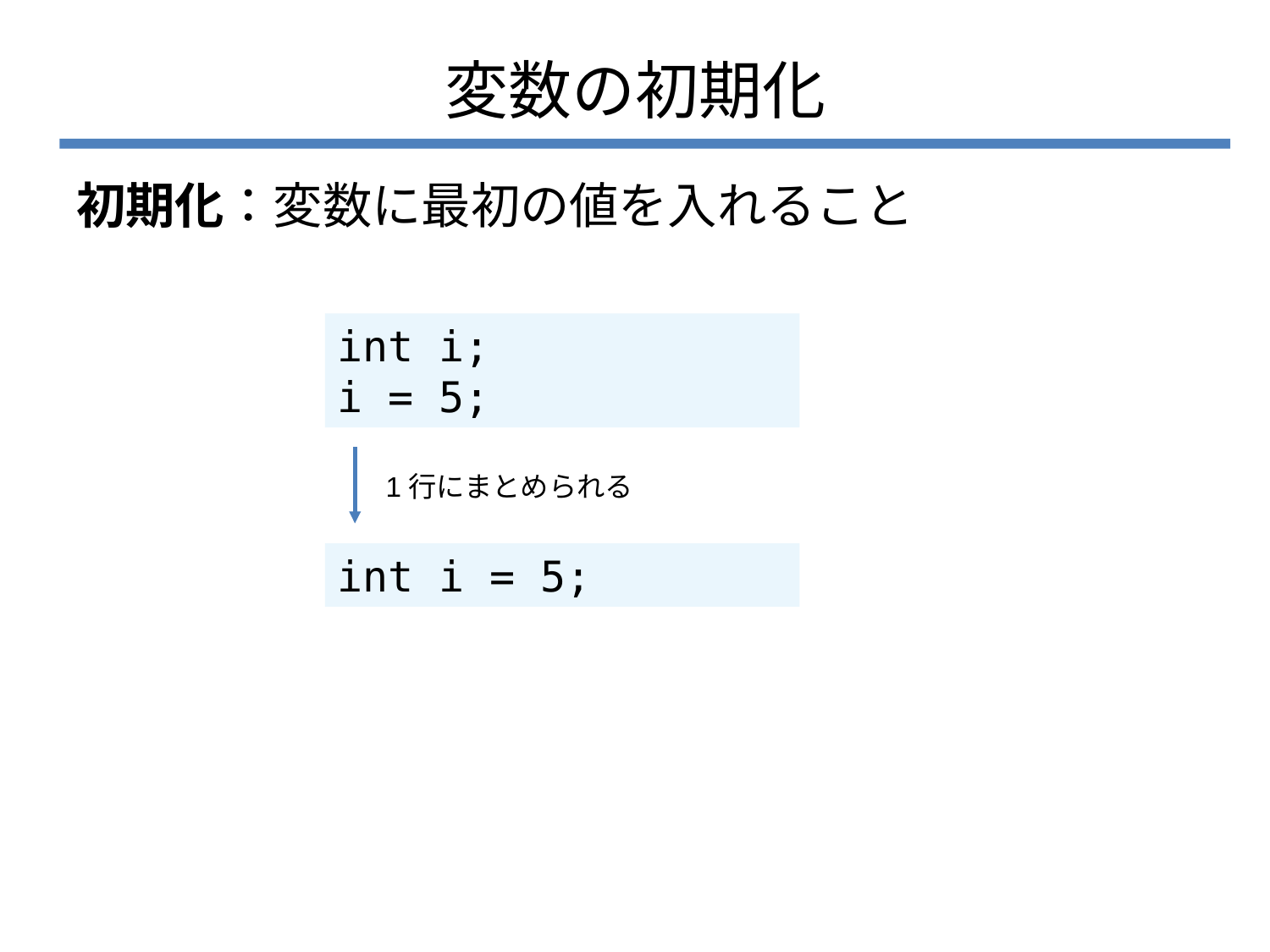

# 変数の初期化
初期化：変数に最初の値を入れること
int i;
i = 5;
1行にまとめられる
int i = 5;